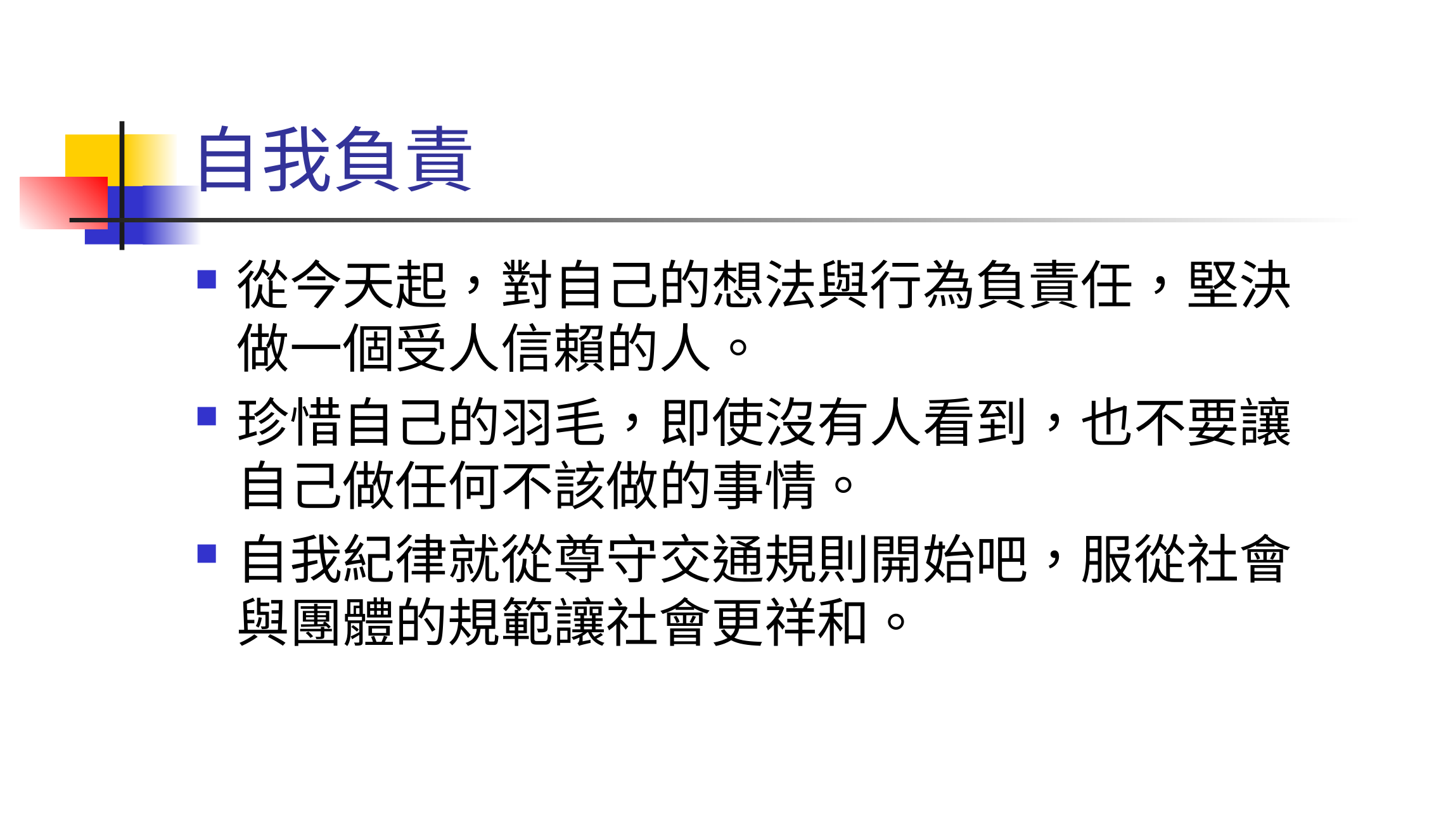

# 自我負責
從今天起，對自己的想法與行為負責任，堅決做一個受人信賴的人。
珍惜自己的羽毛，即使沒有人看到，也不要讓自己做任何不該做的事情。
自我紀律就從尊守交通規則開始吧，服從社會與團體的規範讓社會更祥和。